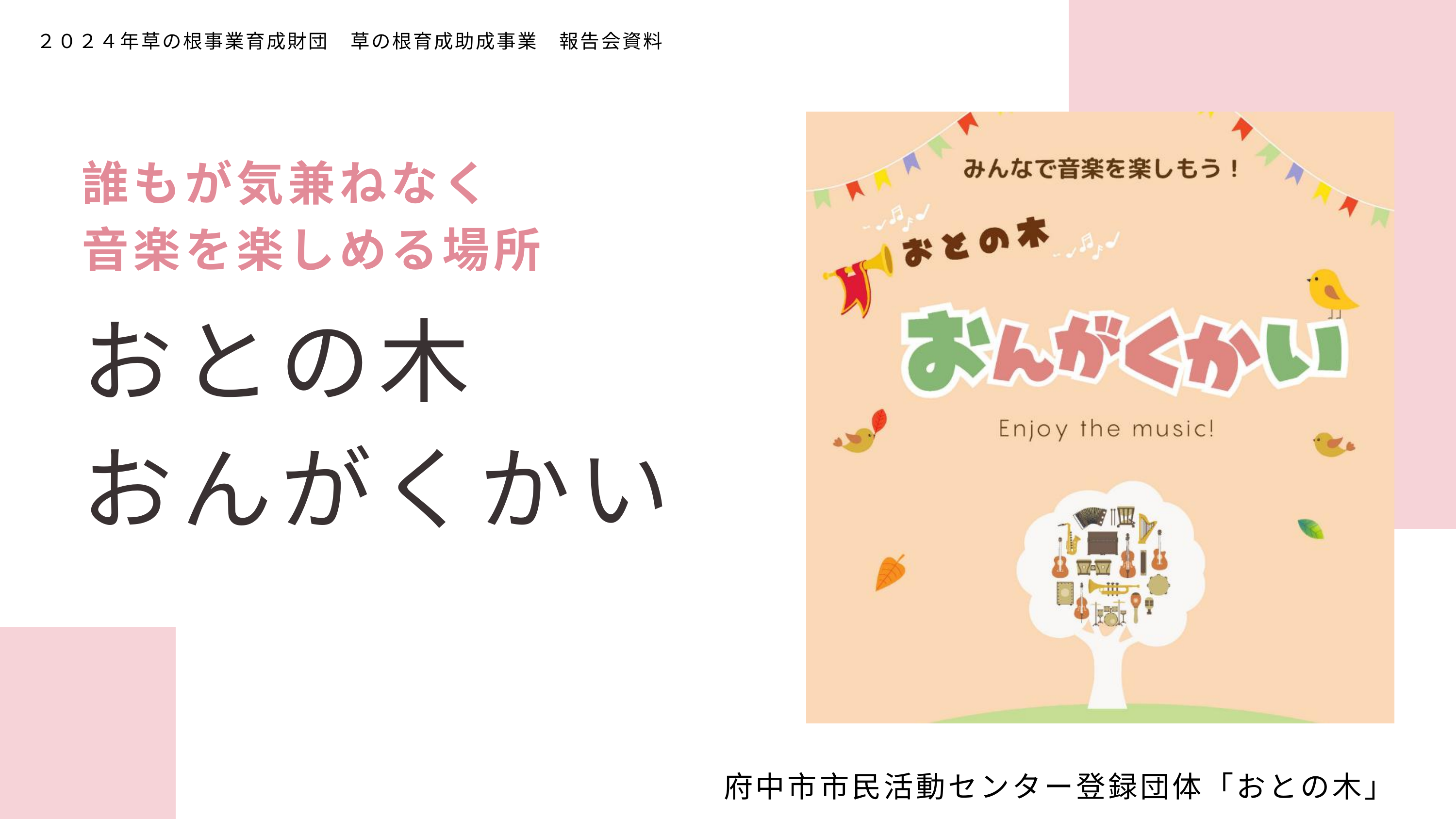

２０２４年草の根事業育成財団　草の根育成助成事業　報告会資料

誰もが気兼ねなく
音楽を楽しめる場所
おとの木
おんがくかい

府中市市民活動センター登録団体「おとの木」